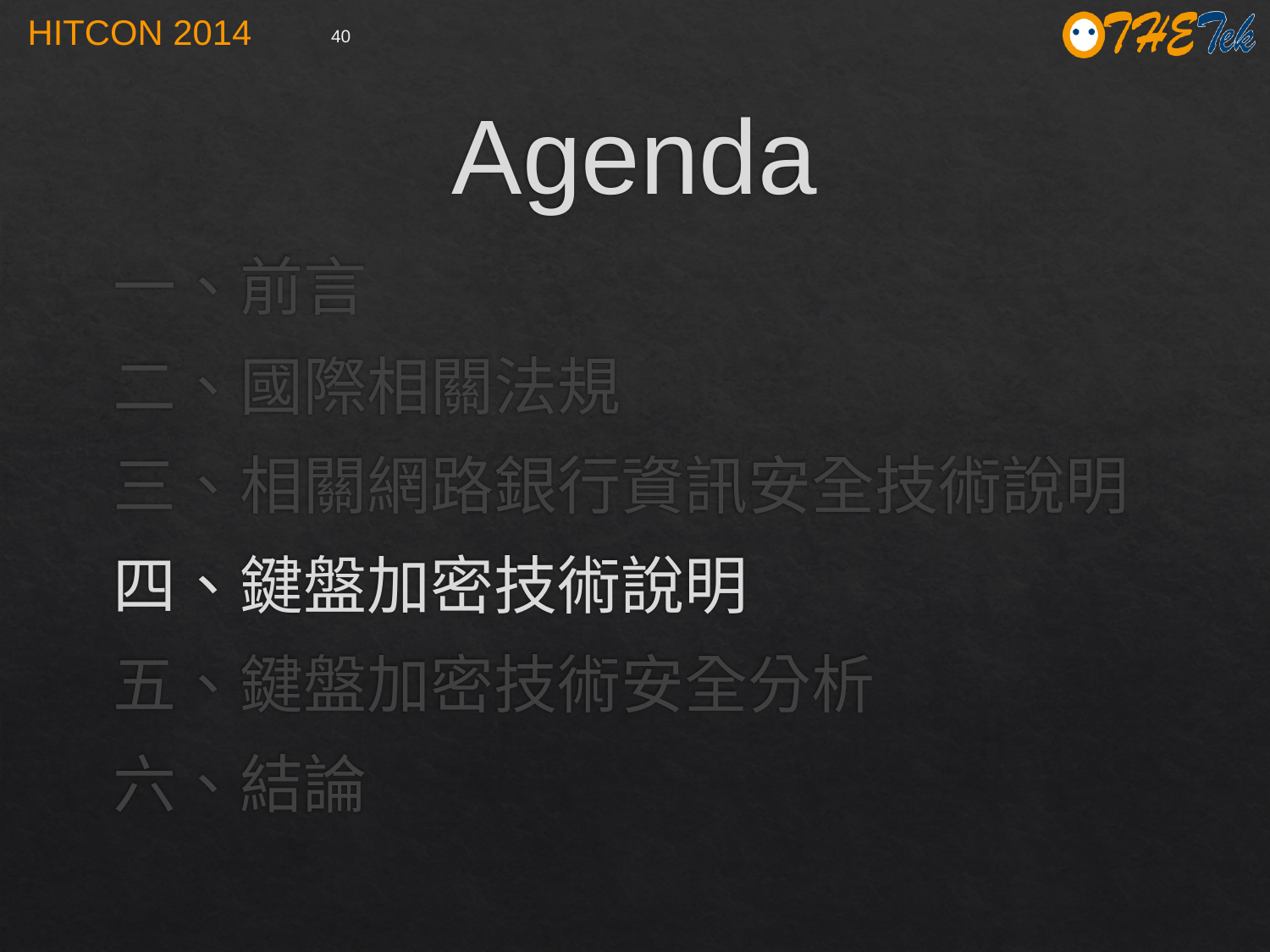

40
# Agenda
一、前言
二、國際相關法規
三、相關網路銀行資訊安全技術說明
四、鍵盤加密技術說明
五、鍵盤加密技術安全分析
六、結論